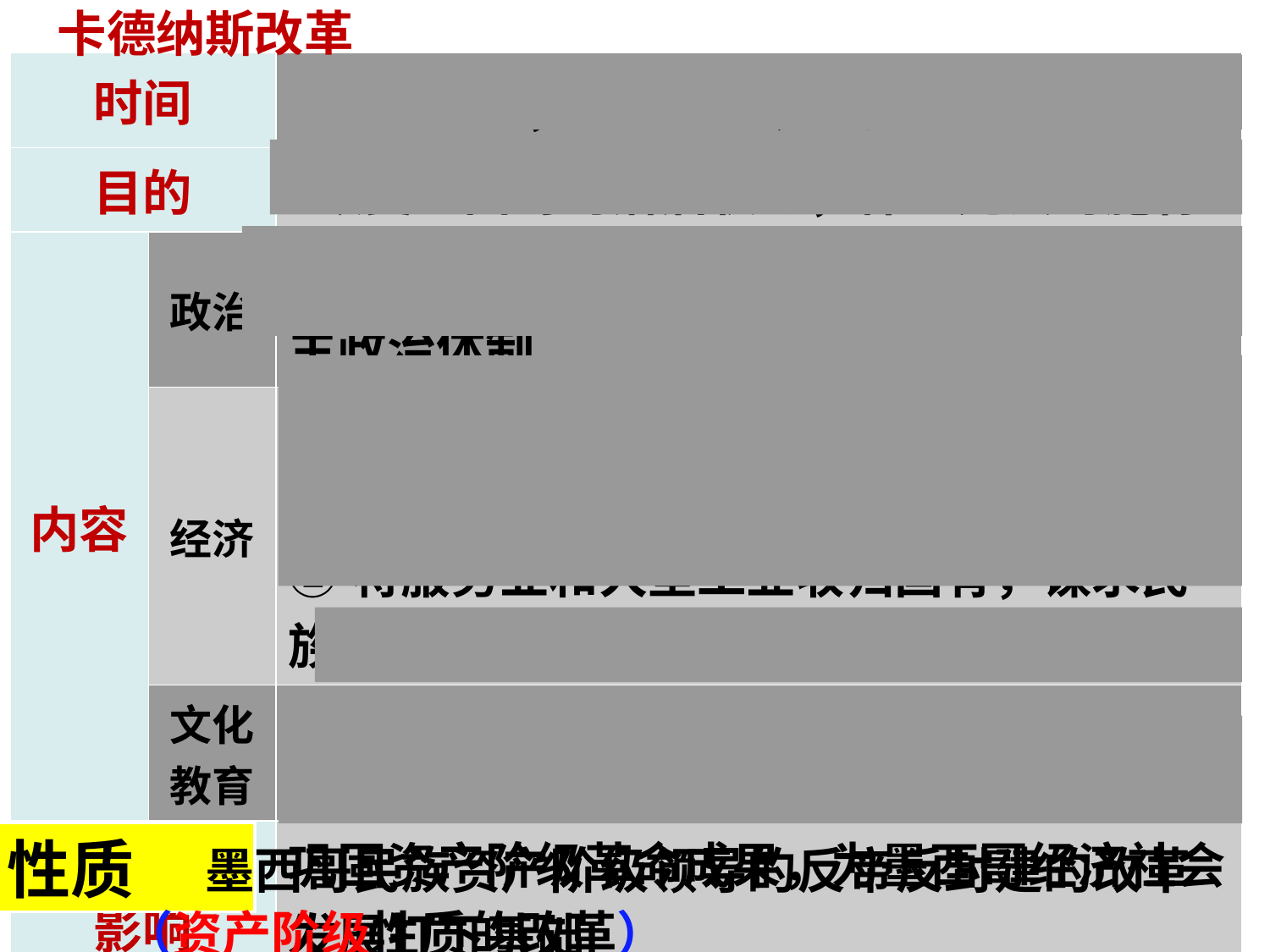

卡德纳斯改革
| 时间 |  | 1934年，卡德纳斯当选墨西哥总统 |
| --- | --- | --- |
| 目的 |  | 改变墨西哥的落后状态，保证宪法的施行 |
| 内容 | 政治 | 打击寡头势力，确立中央集权的资产阶级民主政治体制 |
|  | 经济 | ①推行土地改革，在全国范围内分配土地，打破少数人占有大量土地的局面； ②将服务业和大型工业收归国有，谋求民族经济的独立与发展； |
|  | 文化教育 | 发展教育，提高人民文化水平 |
| 影响 |  | 巩固资产阶级革命成果，为墨西哥经济社会发展打下基础 |

    墨西哥民族资产阶级领导的反帝反封建的改革 （资产阶级性质的改革）
性质